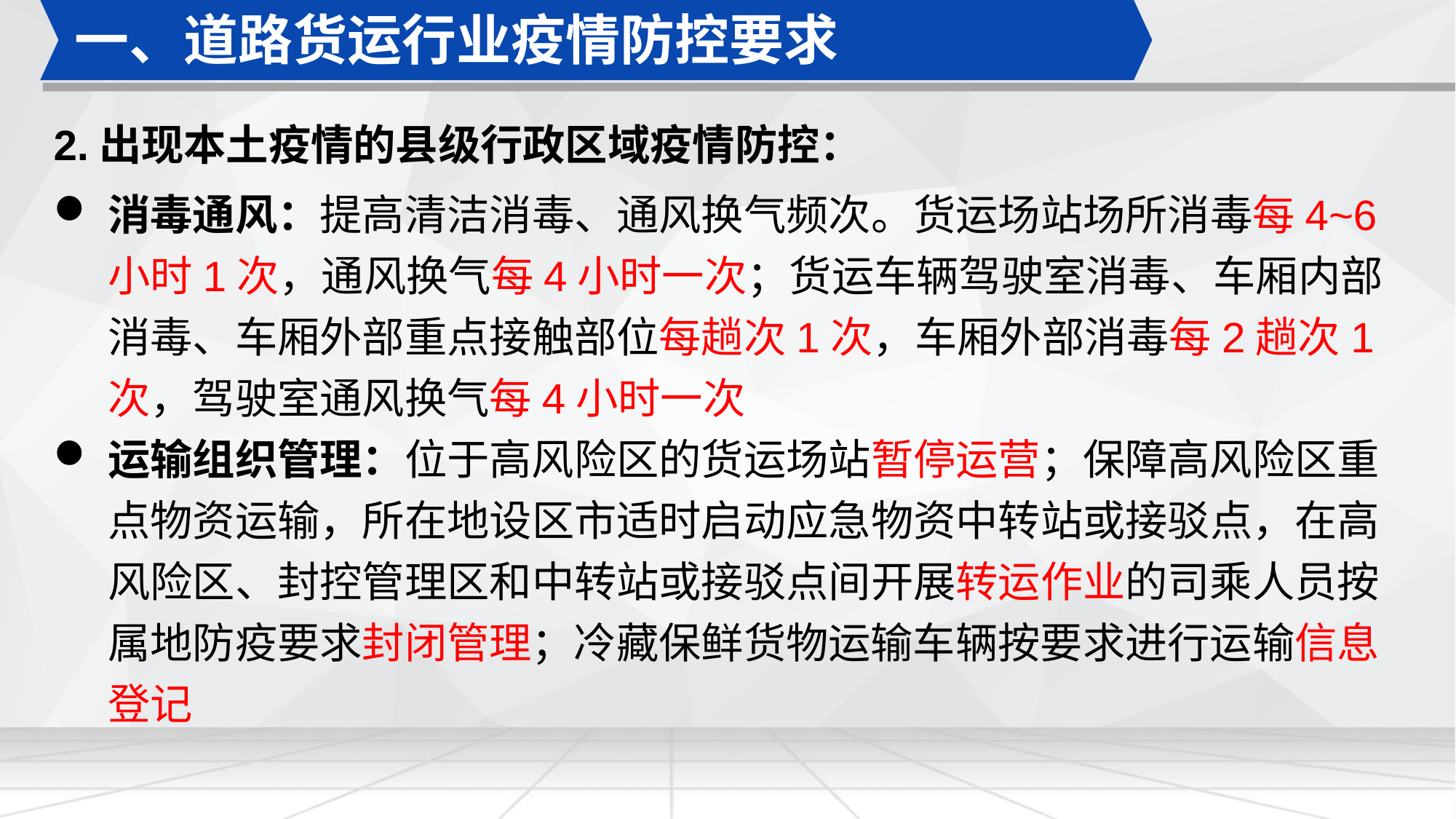

一、道路货运行业疫情防控要求

2.出现本土疫情的县级行政区域疫情防控：
消毒通风：提高清洁消毒、通风换气频次。货运场站场所消毒每4~6小时1次，通风换气每4小时一次；货运车辆驾驶室消毒、车厢内部消毒、车厢外部重点接触部位每趟次1次，车厢外部消毒每2趟次1次，驾驶室通风换气每4小时一次
运输组织管理：位于高风险区的货运场站暂停运营；保障高风险区重点物资运输，所在地设区市适时启动应急物资中转站或接驳点，在高风险区、封控管理区和中转站或接驳点间开展转运作业的司乘人员按属地防疫要求封闭管理；冷藏保鲜货物运输车辆按要求进行运输信息登记